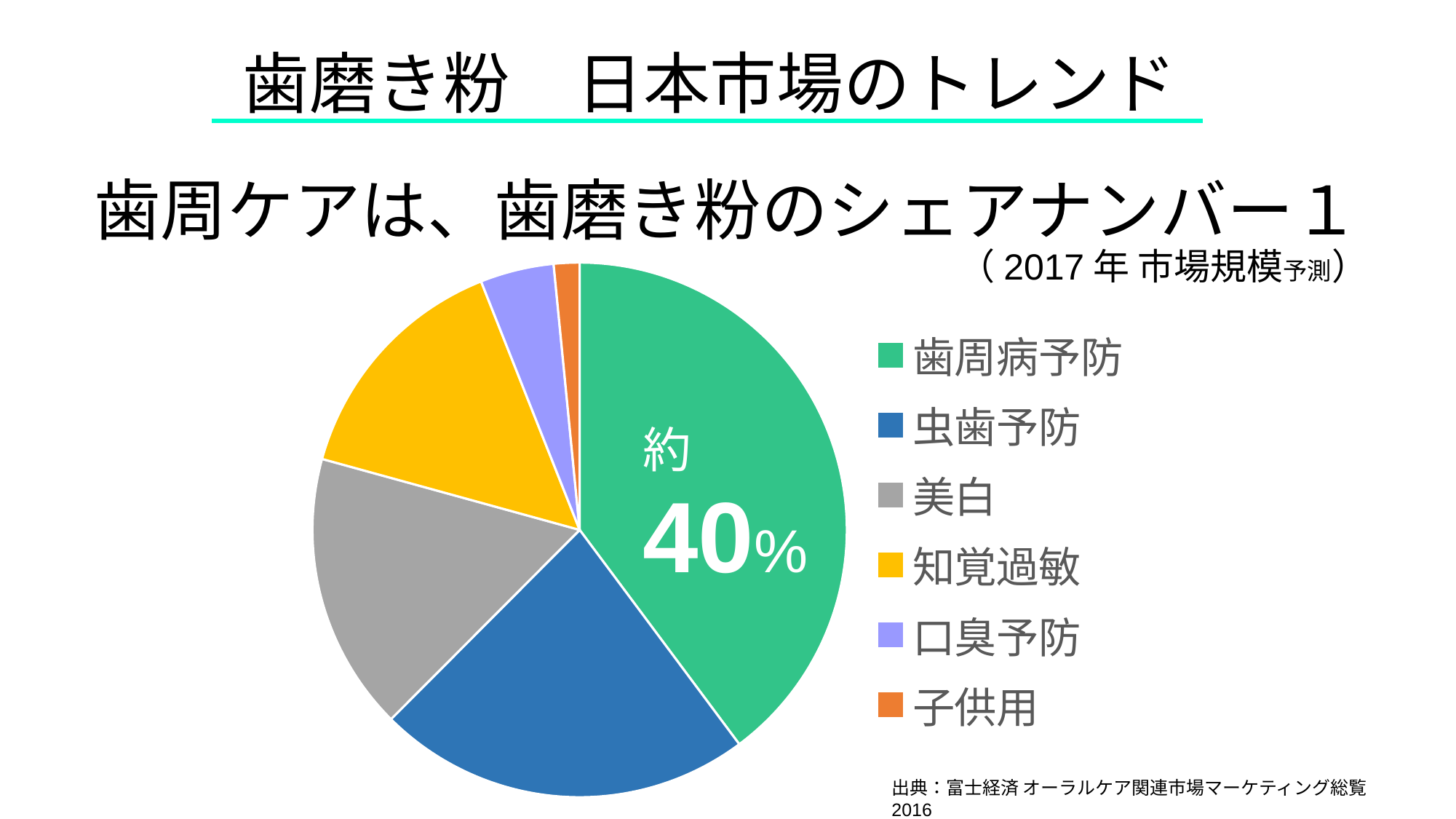

歯磨き粉　日本市場のトレンド
歯周ケアは、歯磨き粉のシェアナンバー１
（2017年 市場規模予測）

### Chart

| Category | 2017年売上見込額 |
|---|---|
| 歯周病予防 | 32960.0 |
| 虫歯予防 | 18770.0 |
| 美白 | 13910.0 |
| 知覚過敏 | 12180.0 |
| 口臭予防 | 3690.0 |
| 子供用 | 1290.0 |
出典：富士経済 オーラルケア関連市場マーケティング総覧 2016